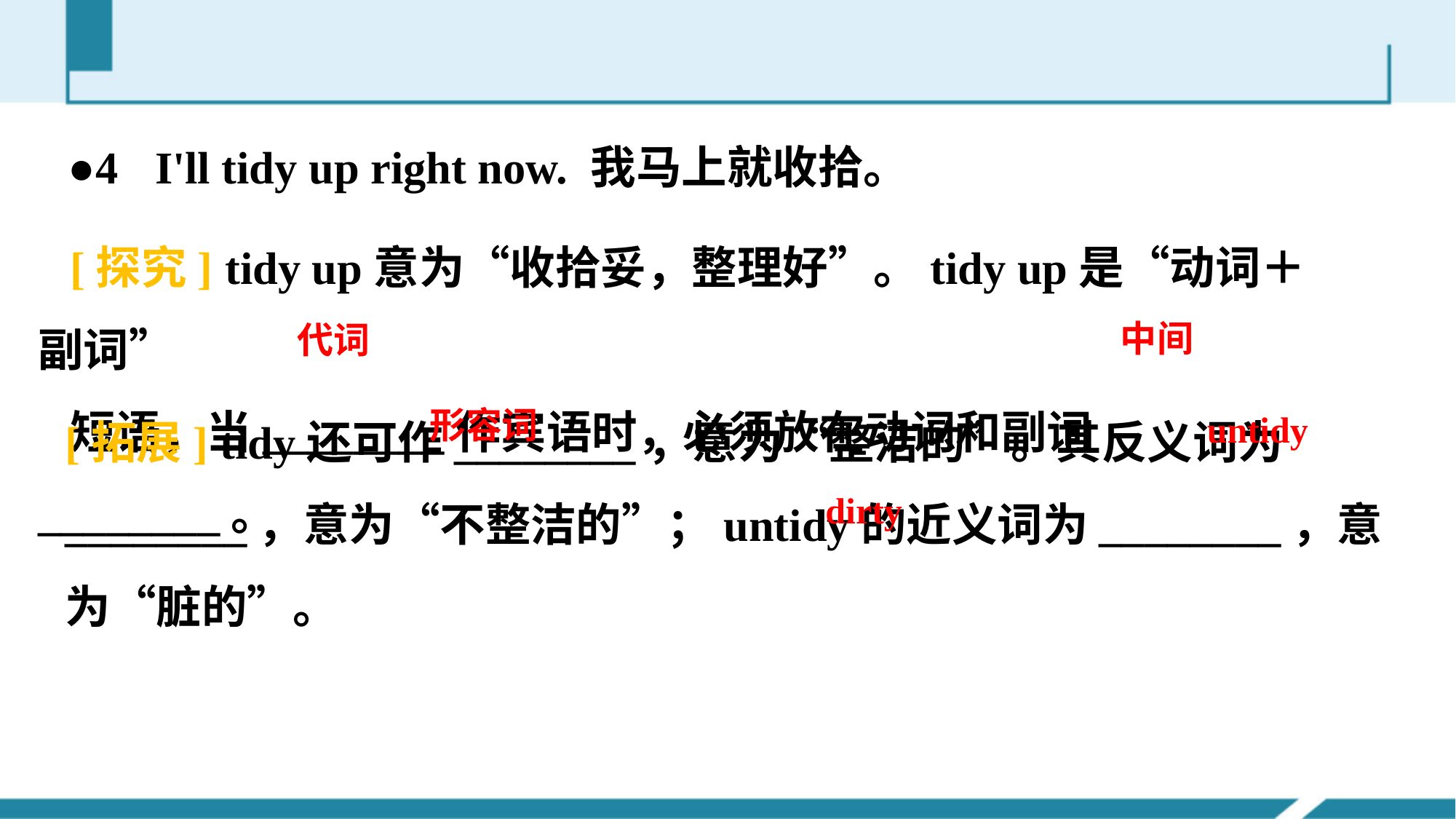

●4   I'll tidy up right now. 我马上就收拾。
[探究] tidy up意为“收拾妥，整理好”。tidy up是“动词＋副词”
短语，当________作宾语时，必须放在动词和副词________。
中间
代词
[拓展] tidy还可作________，意为“整洁的”。其反义词为________，意为“不整洁的”；untidy的近义词为________，意为“脏的”。
形容词
untidy
dirty